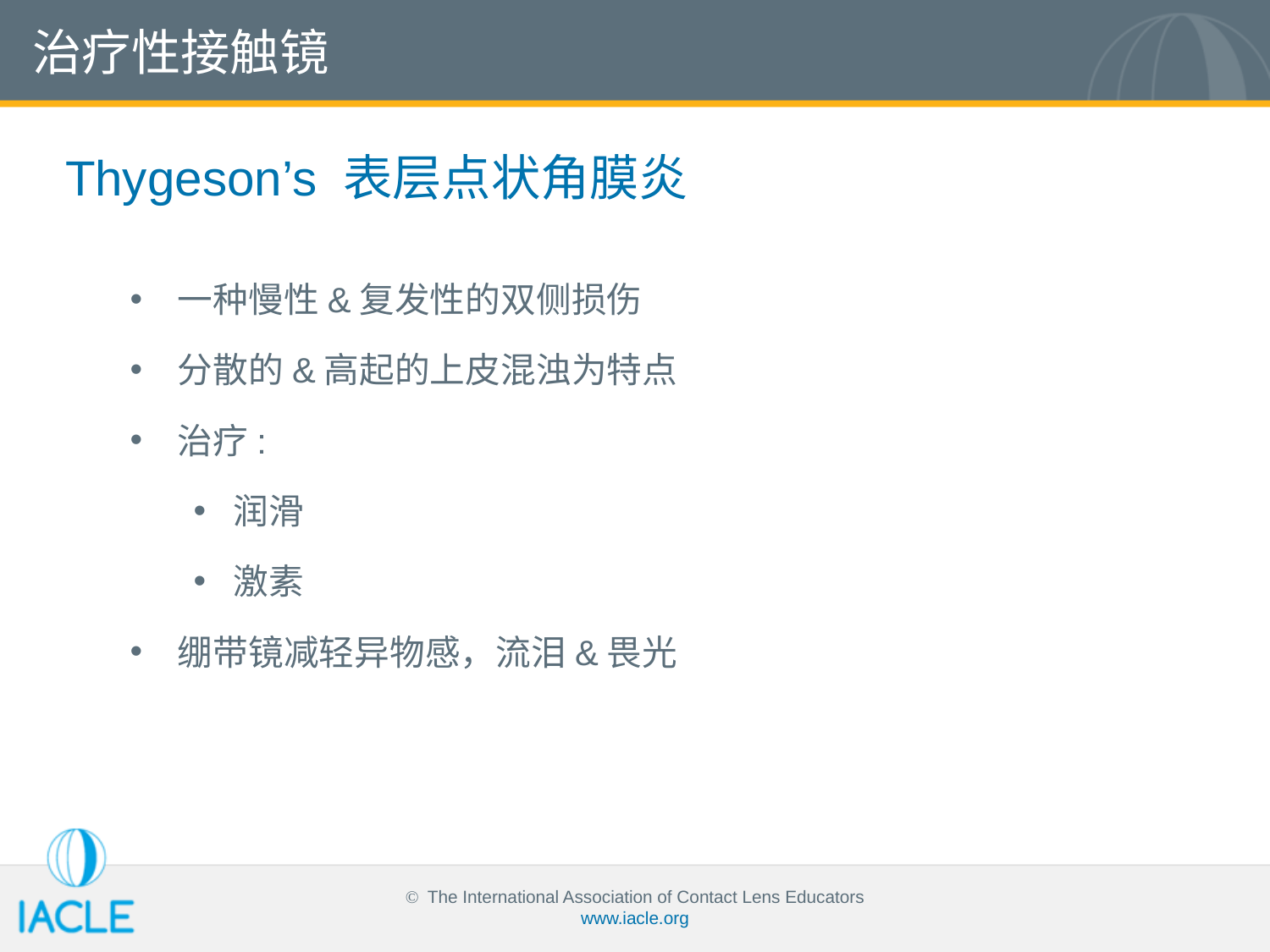

治疗性接触镜
Thygeson’s 表层点状角膜炎
一种慢性&复发性的双侧损伤
分散的&高起的上皮混浊为特点
治疗:
润滑
激素
绷带镜减轻异物感，流泪&畏光